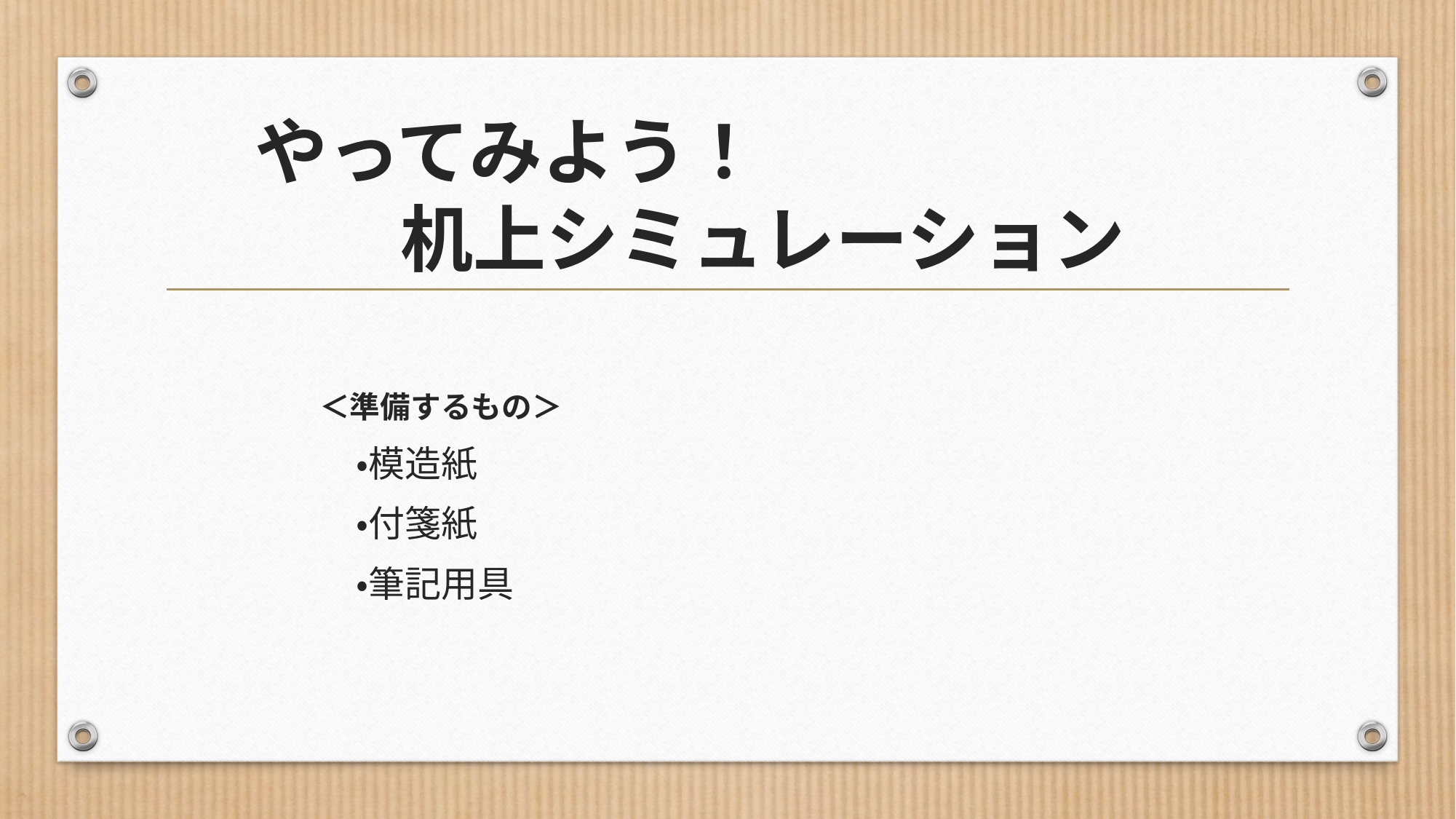

# やってみよう！ 　　　机上シミュレーション
＜準備するもの＞
　・模造紙
　・付箋紙
　・筆記用具